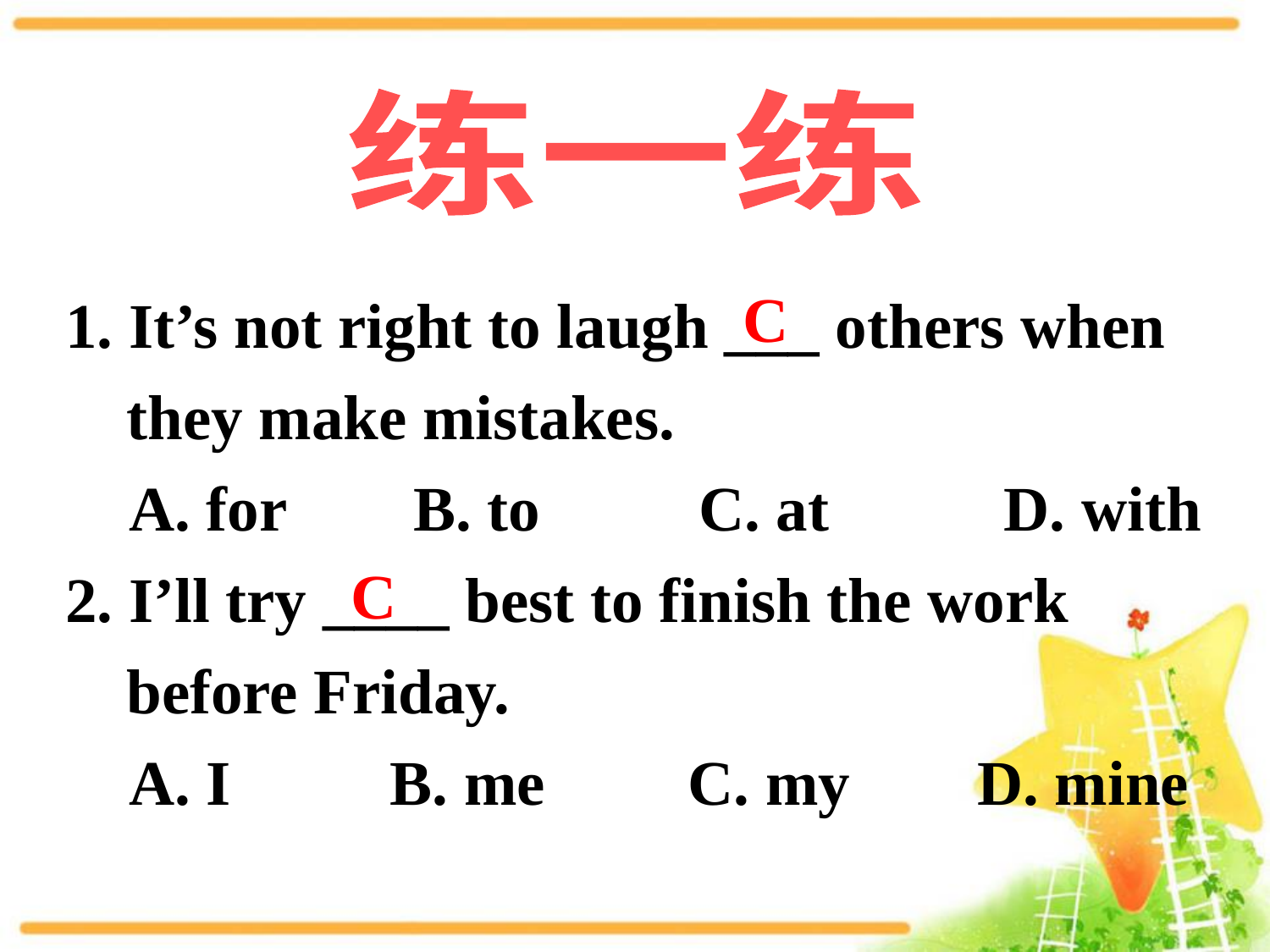

练一练
C
1. It’s not right to laugh ___ others when they make mistakes.
    A. for        B. to          C. at           D. with
2. I’ll try ____ best to finish the work before Friday.
    A. I          B. me         C. my        D. mine
C